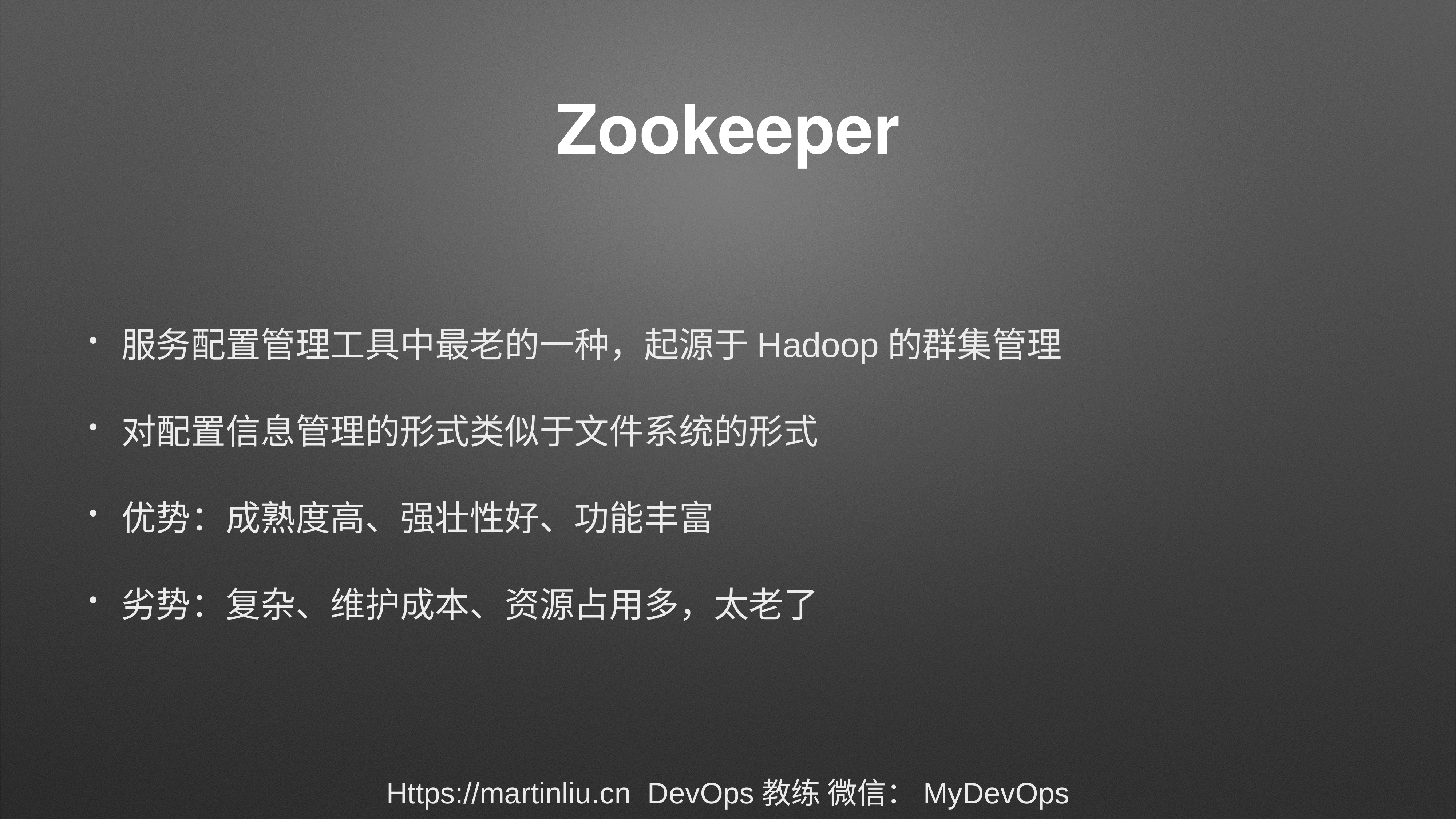

# Zookeeper
服务配置管理工具中最老的一种，起源于Hadoop的群集管理
对配置信息管理的形式类似于文件系统的形式
优势：成熟度高、强壮性好、功能丰富
劣势：复杂、维护成本、资源占用多，太老了